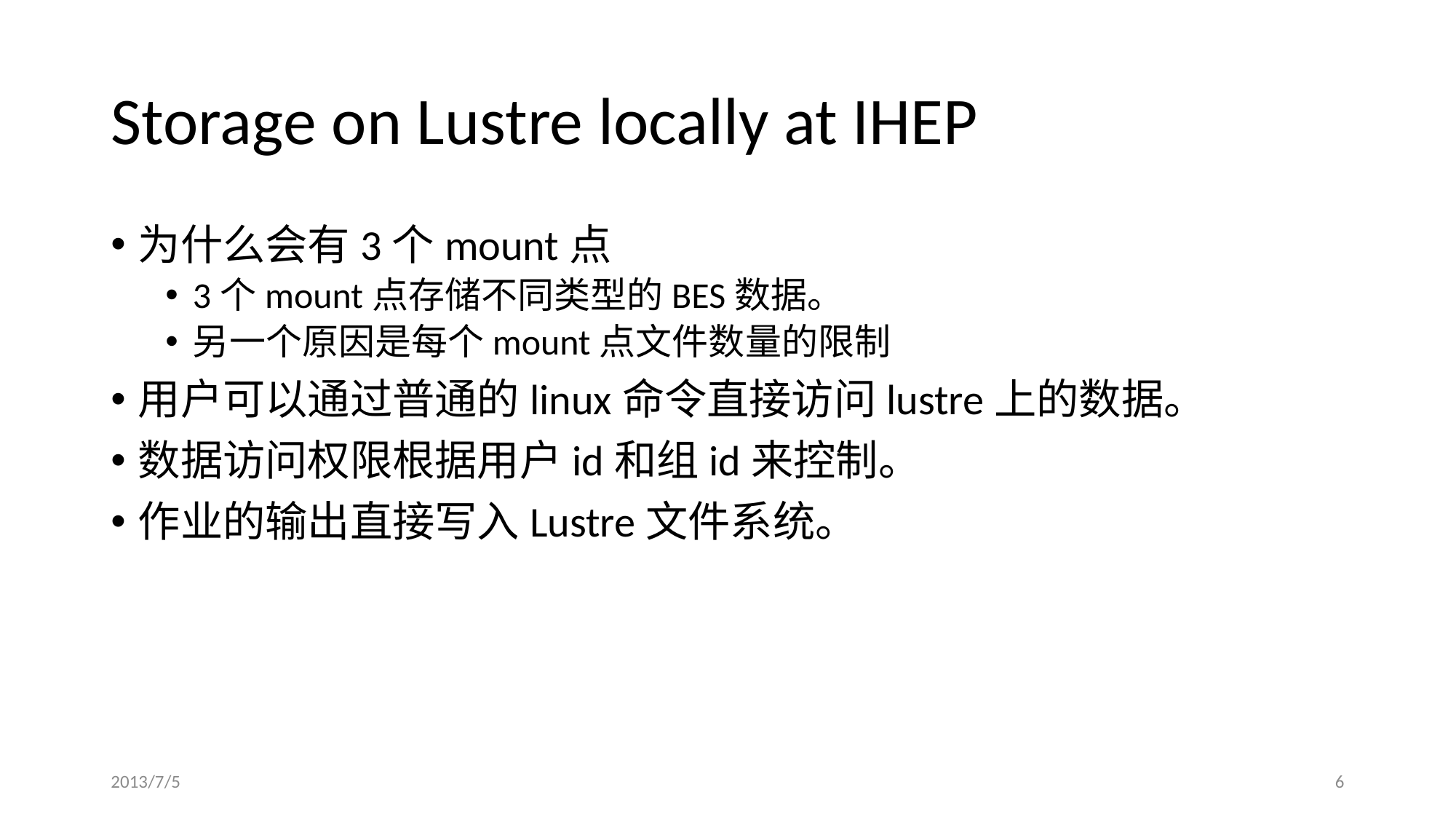

# Storage on Lustre locally at IHEP
为什么会有3个mount点
3个mount点存储不同类型的BES数据。
另一个原因是每个mount点文件数量的限制
用户可以通过普通的linux命令直接访问lustre上的数据。
数据访问权限根据用户id和组id来控制。
作业的输出直接写入Lustre文件系统。
2013/7/5
6